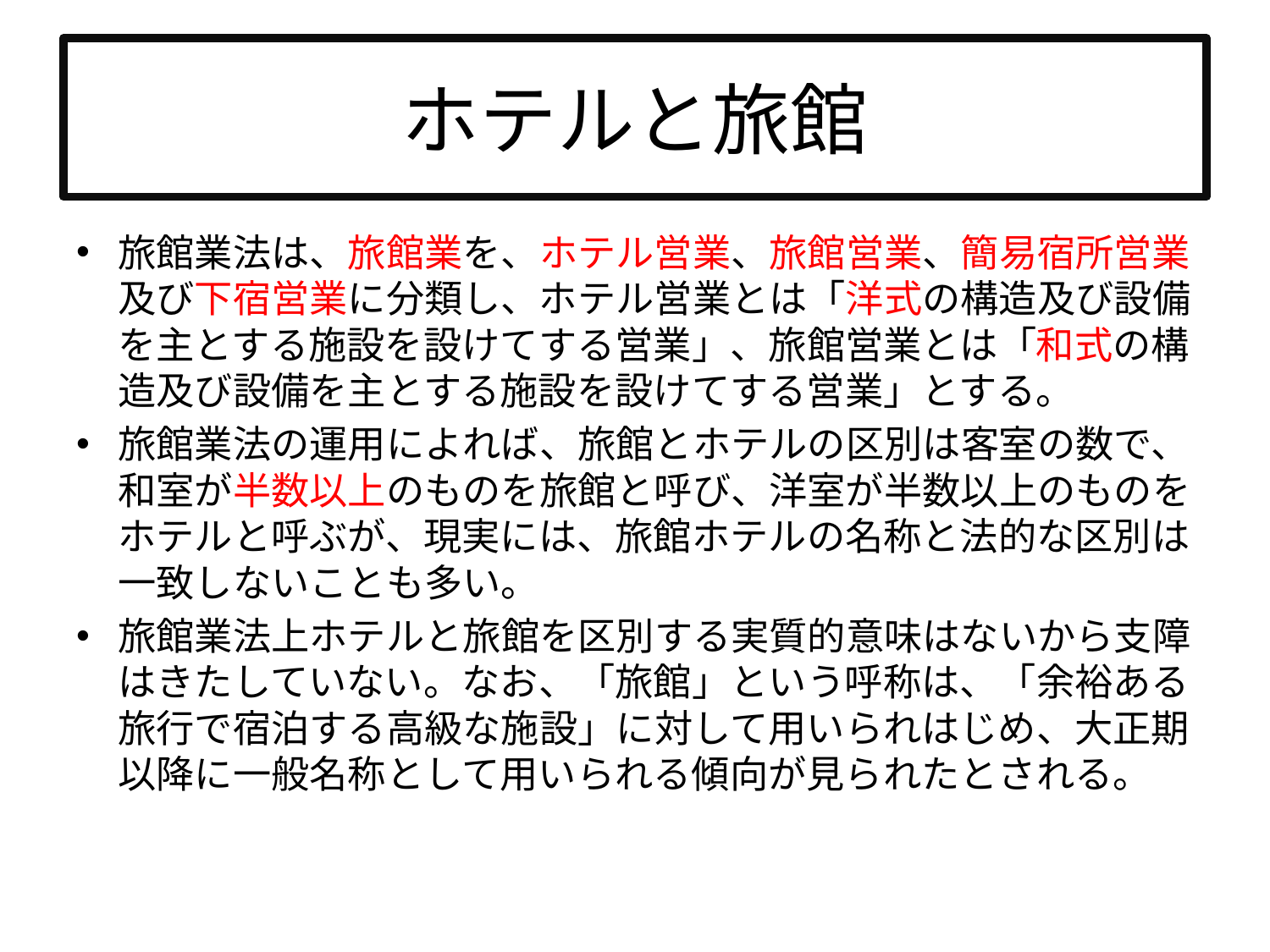

# ホテルと旅館
旅館業法は、旅館業を、ホテル営業、旅館営業、簡易宿所営業及び下宿営業に分類し、ホテル営業とは「洋式の構造及び設備を主とする施設を設けてする営業」、旅館営業とは「和式の構造及び設備を主とする施設を設けてする営業」とする。
旅館業法の運用によれば、旅館とホテルの区別は客室の数で、和室が半数以上のものを旅館と呼び、洋室が半数以上のものをホテルと呼ぶが、現実には、旅館ホテルの名称と法的な区別は一致しないことも多い。
旅館業法上ホテルと旅館を区別する実質的意味はないから支障はきたしていない。なお、「旅館」という呼称は、「余裕ある旅行で宿泊する高級な施設」に対して用いられはじめ、大正期以降に一般名称として用いられる傾向が見られたとされる。